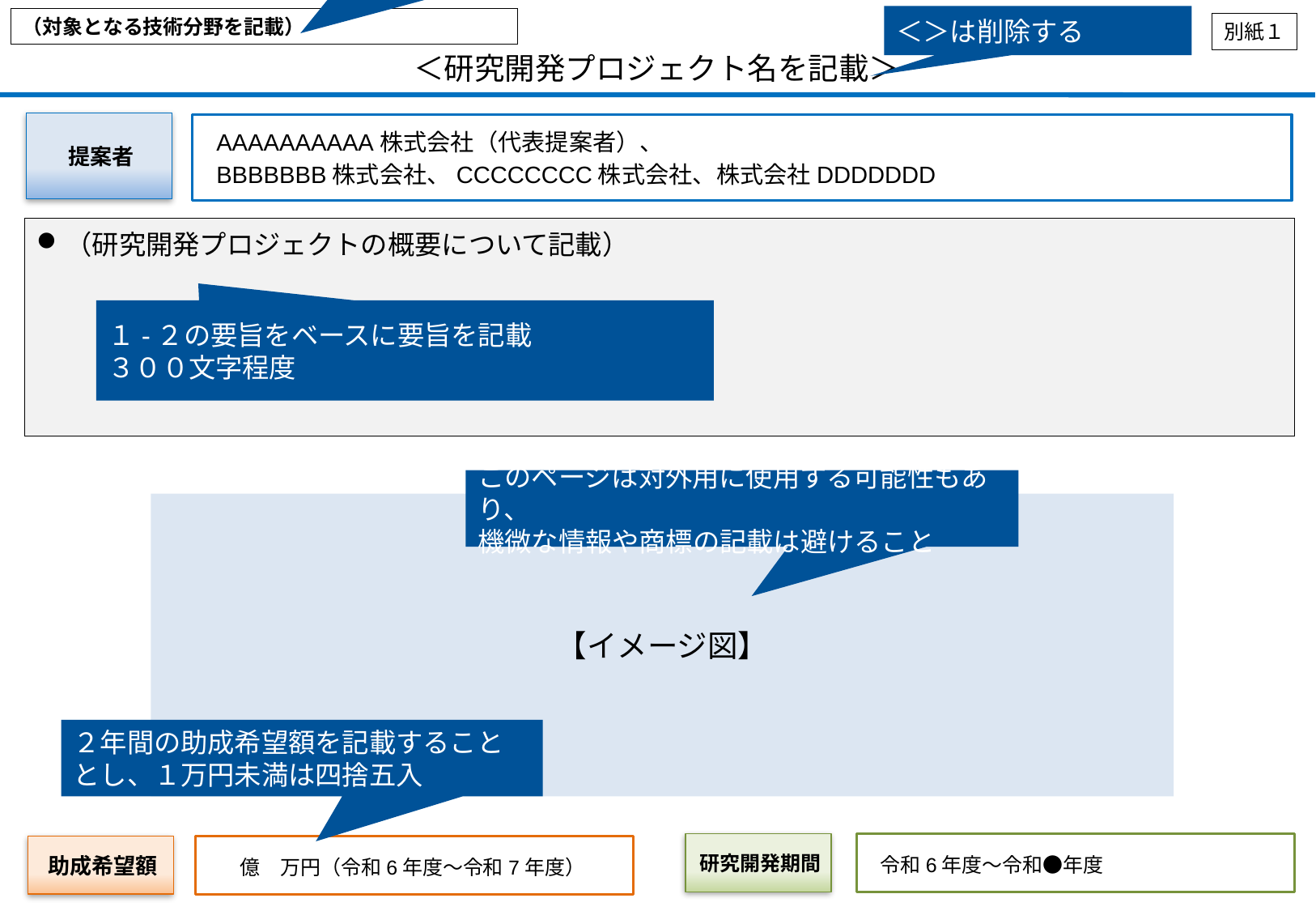

・オール光ネットワーク関連技術
・非地上系ネットワーク関連技術
・セキュアな仮想化・統合ネットワーク関連技術
のいずれかを記入する
＜＞は削除する
（対象となる技術分野を記載）
別紙１
＜研究開発プロジェクト名を記載＞
提案者
AAAAAAAAAA株式会社（代表提案者）、
BBBBBBB株式会社、CCCCCCCC株式会社、株式会社DDDDDDD
（研究開発プロジェクトの概要について記載）
１-２の要旨をベースに要旨を記載
３００文字程度
このページは対外用に使用する可能性もあり、
機微な情報や商標の記載は避けること
【イメージ図】
２年間の助成希望額を記載することとし、１万円未満は四捨五入
研究開発期間
令和6年度～令和●年度
助成希望額
　億　万円（令和6年度～令和7年度）